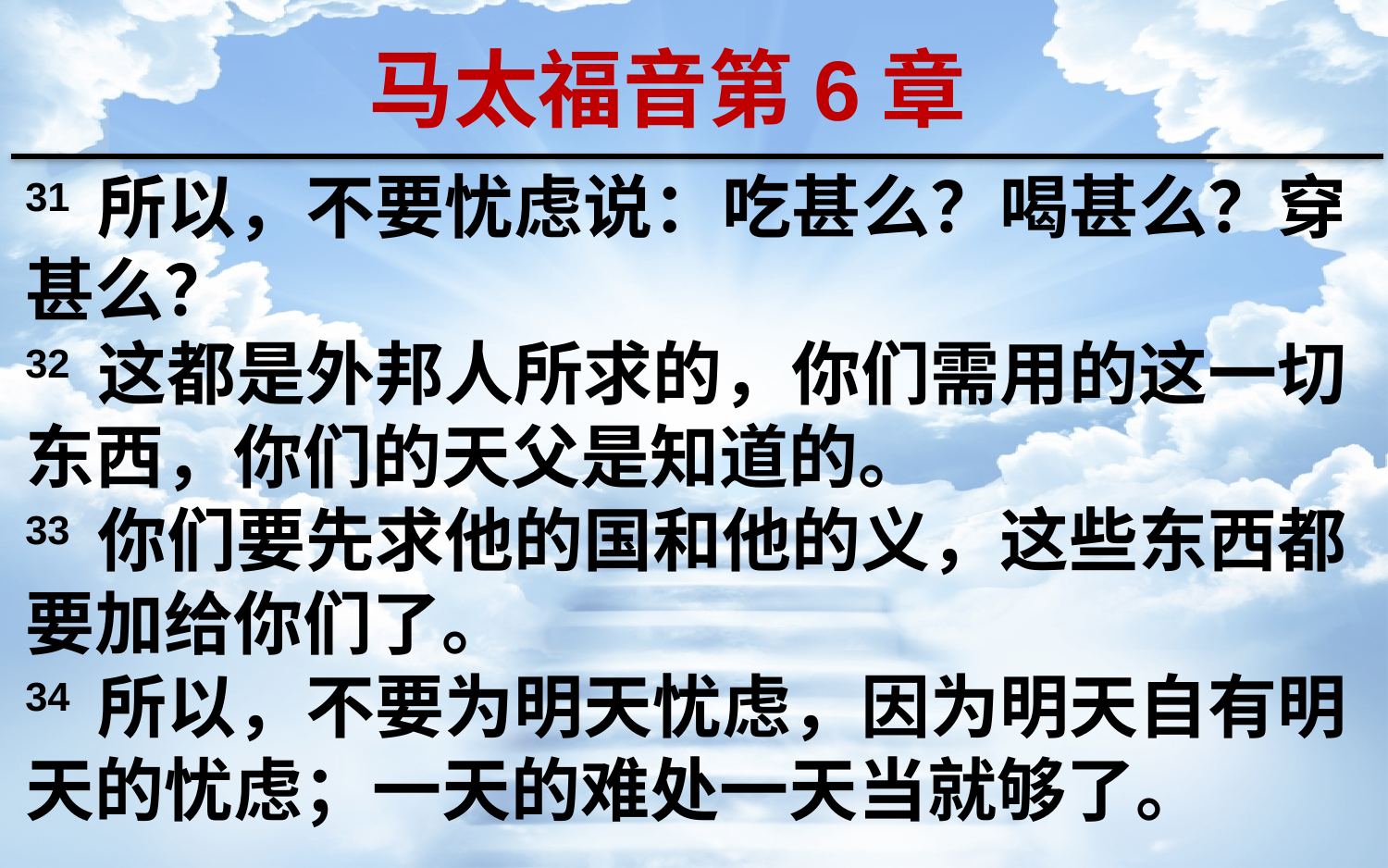

马太福音第6章
31 所以，不要忧虑说：吃甚么？喝甚么？穿甚么？
32 这都是外邦人所求的，你们需用的这一切东西，你们的天父是知道的。
33 你们要先求他的国和他的义，这些东西都要加给你们了。
34 所以，不要为明天忧虑，因为明天自有明天的忧虑；一天的难处一天当就够了。